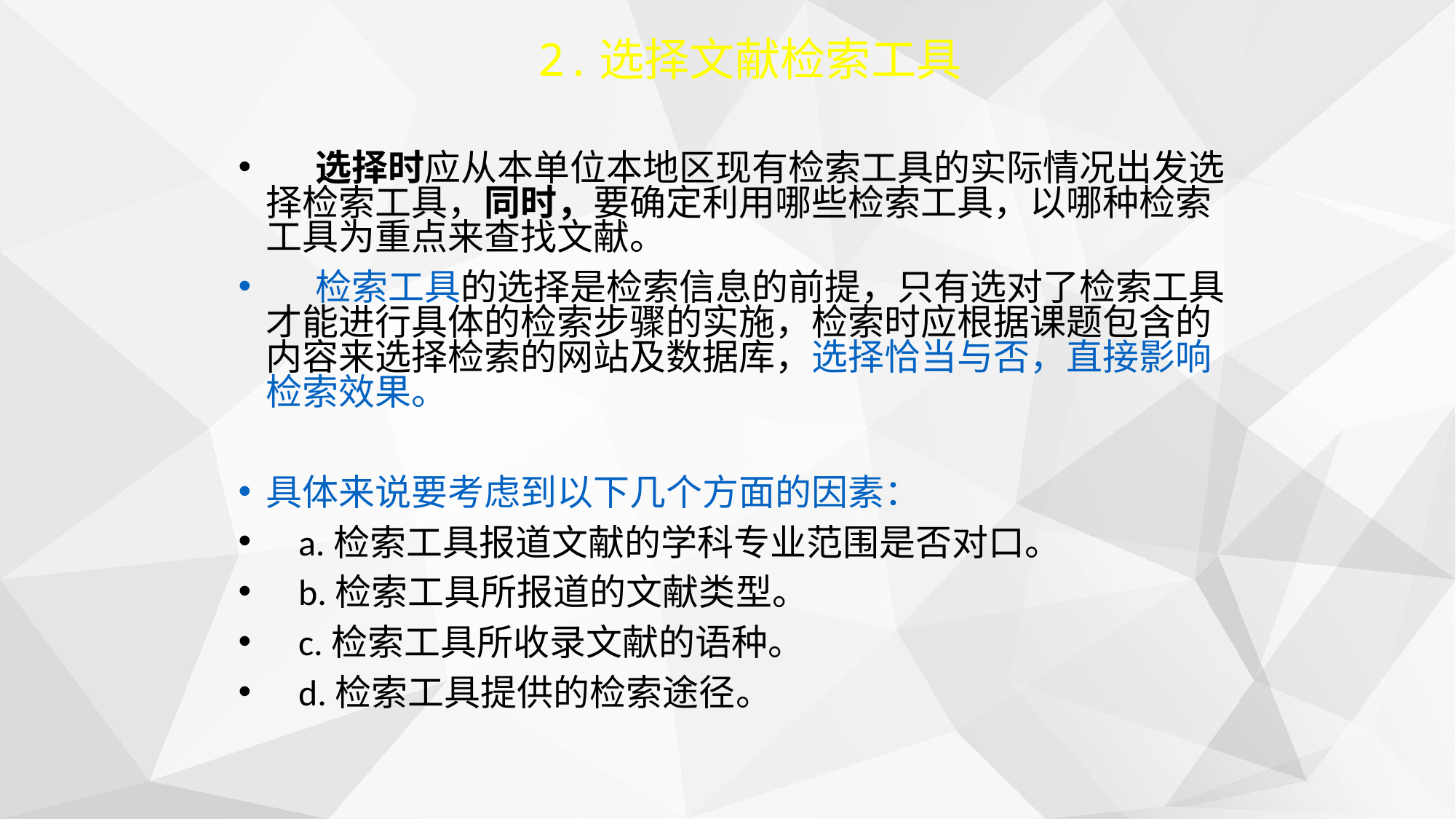

# 2.选择文献检索工具

     选择时应从本单位本地区现有检索工具的实际情况出发选择检索工具，同时，要确定利用哪些检索工具，以哪种检索工具为重点来查找文献。
     检索工具的选择是检索信息的前提，只有选对了检索工具才能进行具体的检索步骤的实施，检索时应根据课题包含的内容来选择检索的网站及数据库，选择恰当与否，直接影响检索效果。

具体来说要考虑到以下几个方面的因素：
    a.检索工具报道文献的学科专业范围是否对口。
    b.检索工具所报道的文献类型。
    c.检索工具所收录文献的语种。
    d.检索工具提供的检索途径。